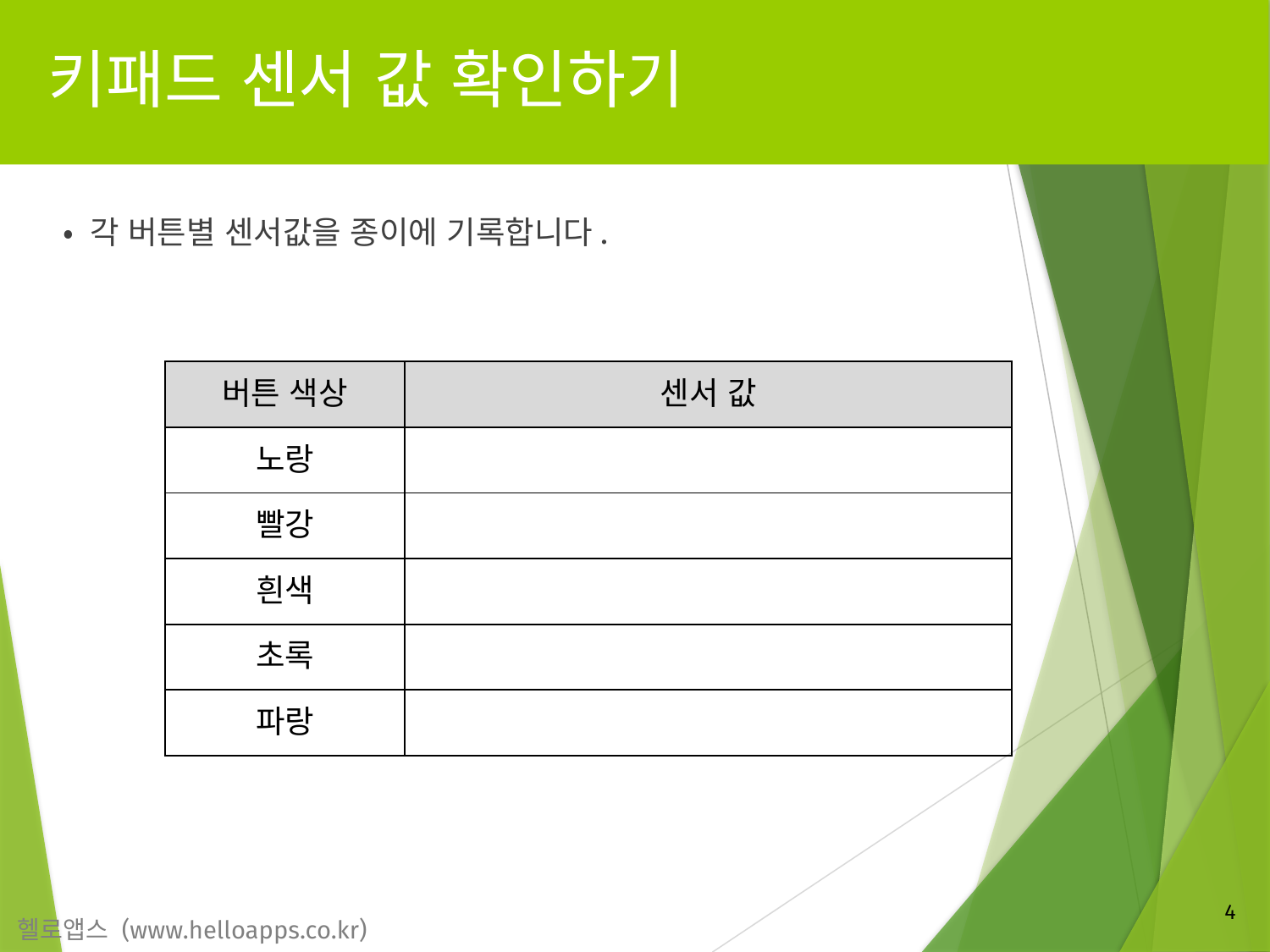

# 키패드 센서 값 확인하기
• 각 버튼별 센서값을 종이에 기록합니다.
| 버튼 색상 | 센서 값 |
| --- | --- |
| 노랑 |  |
| 빨강 |  |
| 흰색 |  |
| 초록 |  |
| 파랑 |  |
4